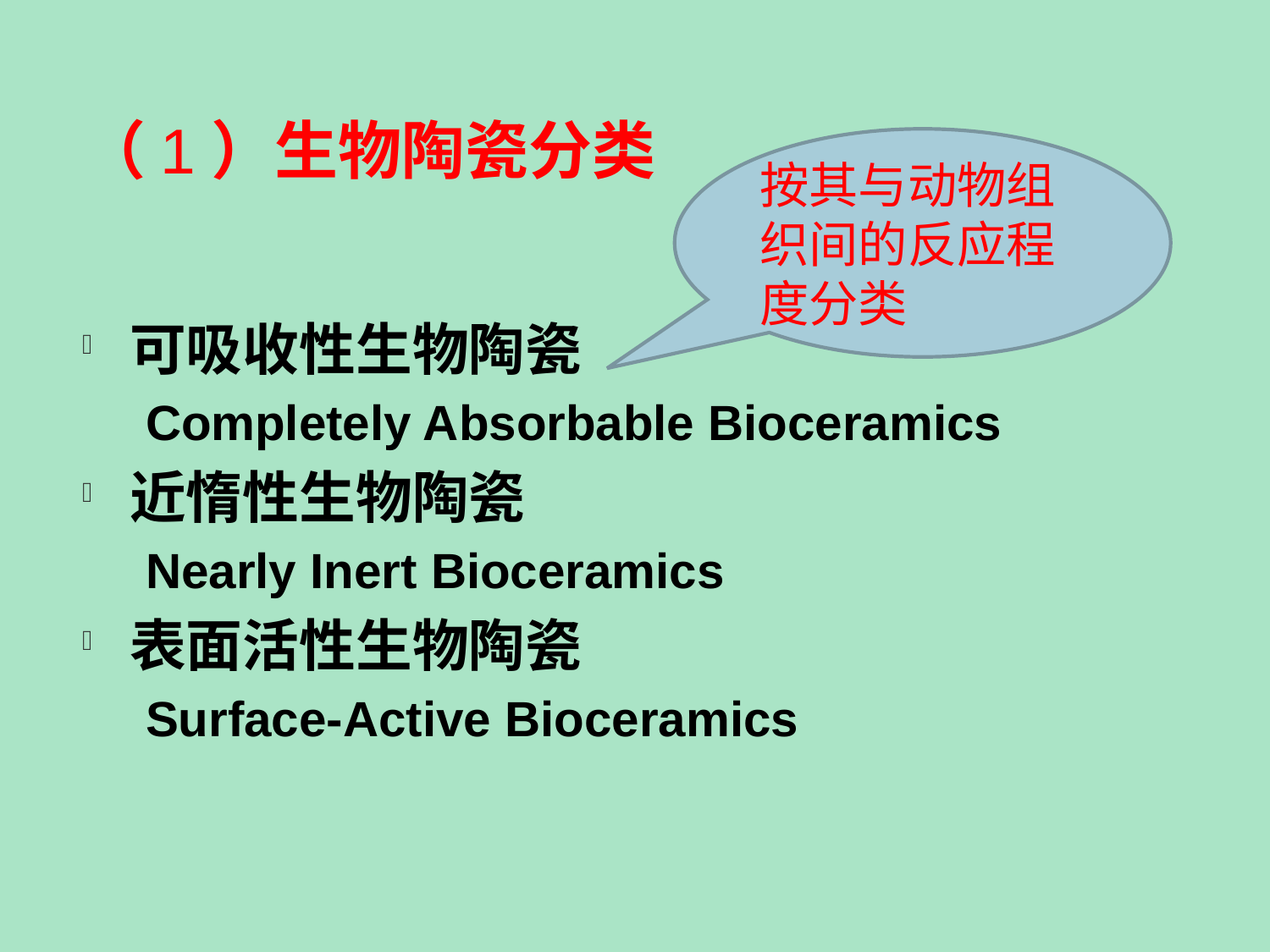

（1）生物陶瓷分类
按其与动物组织间的反应程度分类
可吸收性生物陶瓷
Completely Absorbable Bioceramics
近惰性生物陶瓷
Nearly Inert Bioceramics
表面活性生物陶瓷
Surface-Active Bioceramics